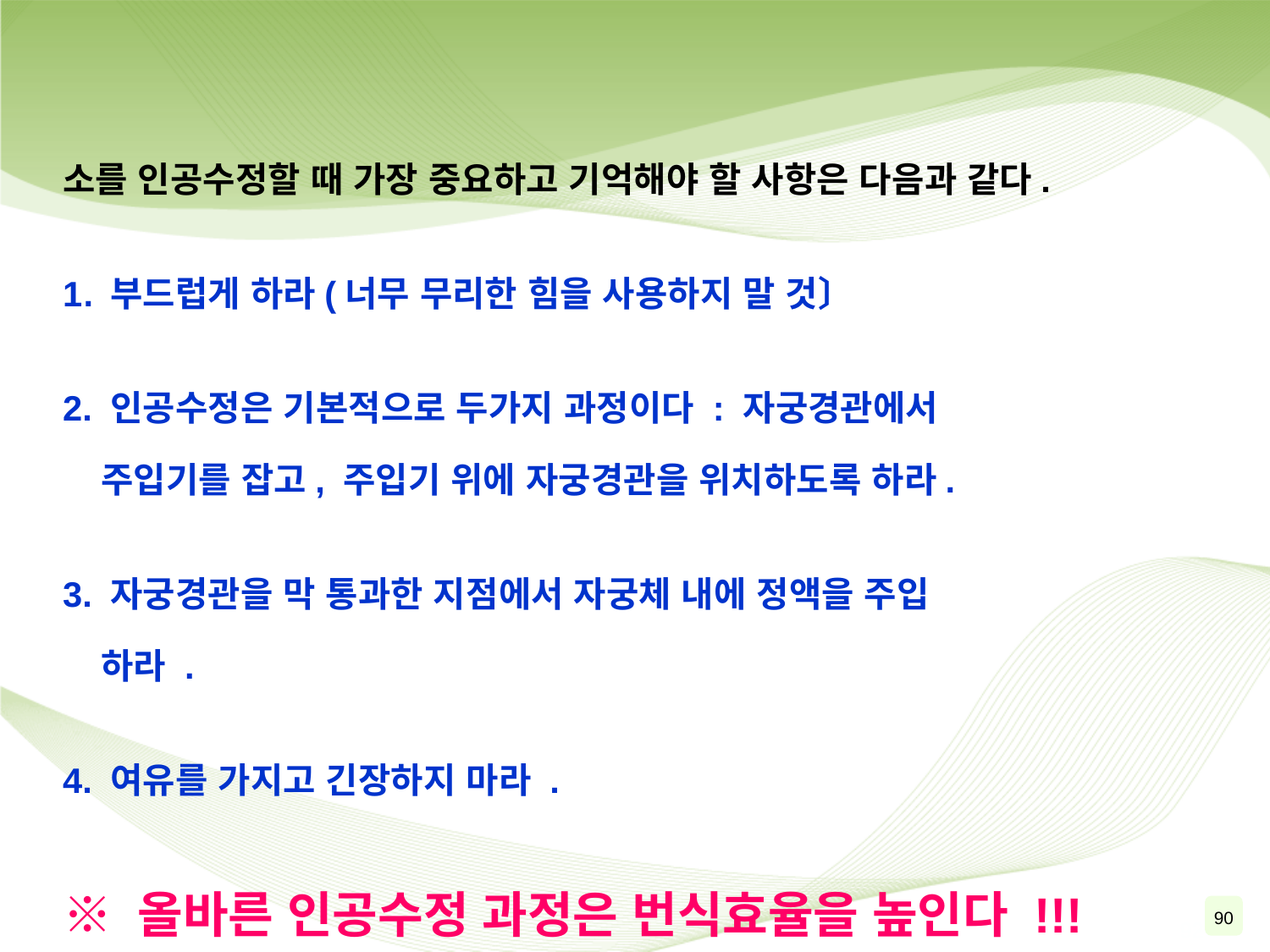

소를 인공수정할 때 가장 중요하고 기억해야 할 사항은 다음과 같다.

부드럽게 하라(너무 무리한 힘을 사용하지 말 것〕

2. 인공수정은 기본적으로 두가지 과정이다 : 자궁경관에서
   주입기를 잡고, 주입기 위에 자궁경관을 위치하도록 하라.

3. 자궁경관을 막 통과한 지점에서 자궁체 내에 정액을 주입
   하라 .

4. 여유를 가지고 긴장하지 마라 .

※ 올바른 인공수정 과정은 번식효율을 높인다 !!!

90
92